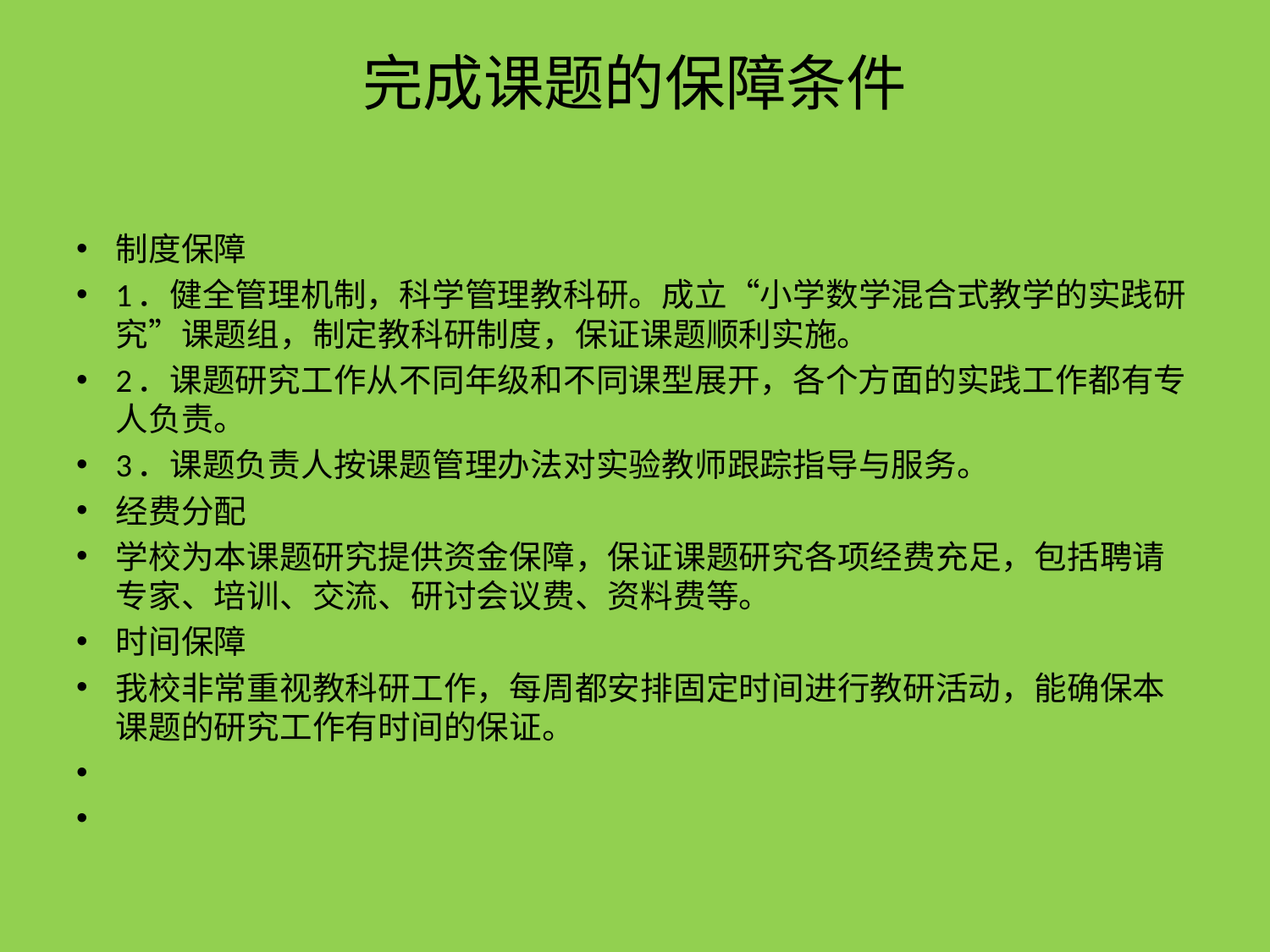

# 完成课题的保障条件
制度保障
1．健全管理机制，科学管理教科研。成立“小学数学混合式教学的实践研究”课题组，制定教科研制度，保证课题顺利实施。
2．课题研究工作从不同年级和不同课型展开，各个方面的实践工作都有专人负责。
3．课题负责人按课题管理办法对实验教师跟踪指导与服务。
经费分配
学校为本课题研究提供资金保障，保证课题研究各项经费充足，包括聘请专家、培训、交流、研讨会议费、资料费等。
时间保障
我校非常重视教科研工作，每周都安排固定时间进行教研活动，能确保本课题的研究工作有时间的保证。